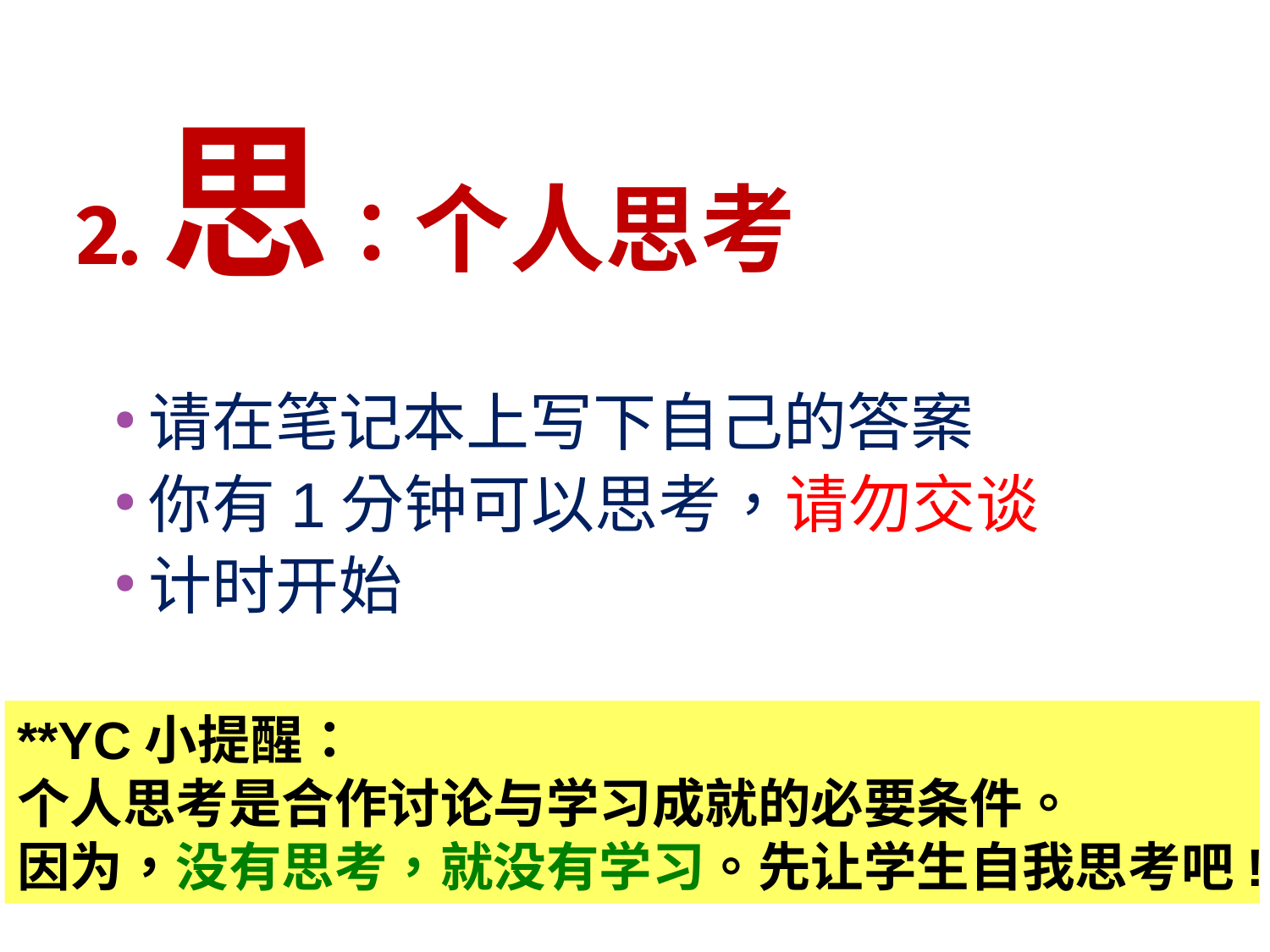

# 2.思：个人思考
请在笔记本上写下自己的答案
你有1分钟可以思考，请勿交谈
计时开始
**YC小提醒：
个人思考是合作讨论与学习成就的必要条件。
因为，没有思考，就没有学习。先让学生自我思考吧!